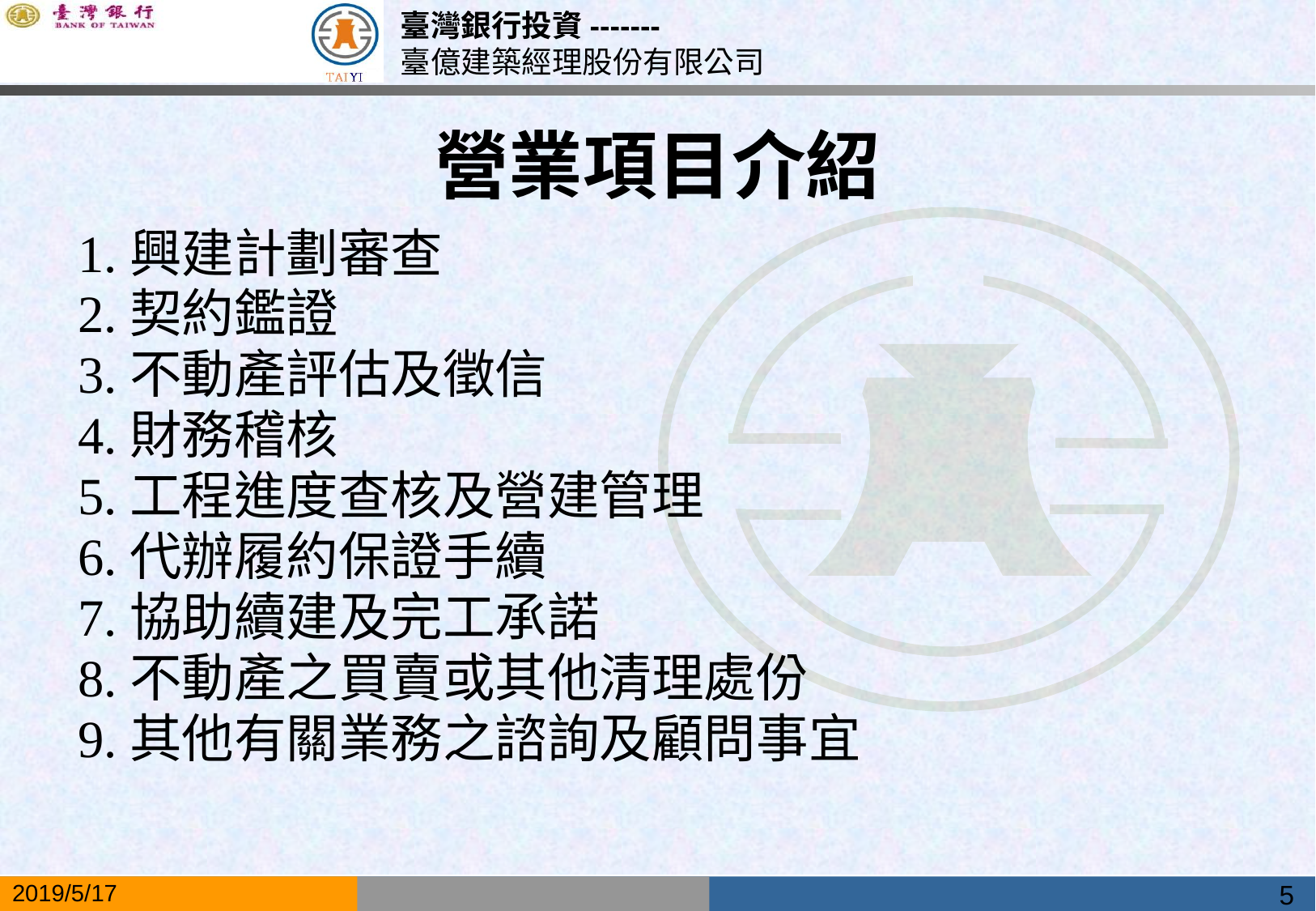

# 營業項目介紹
1.興建計劃審查
2.契約鑑證
3.不動產評估及徵信
4.財務稽核
5.工程進度查核及營建管理
6.代辦履約保證手續
7.協助續建及完工承諾
8.不動產之買賣或其他清理處份
9.其他有關業務之諮詢及顧問事宜
5
2019/5/17